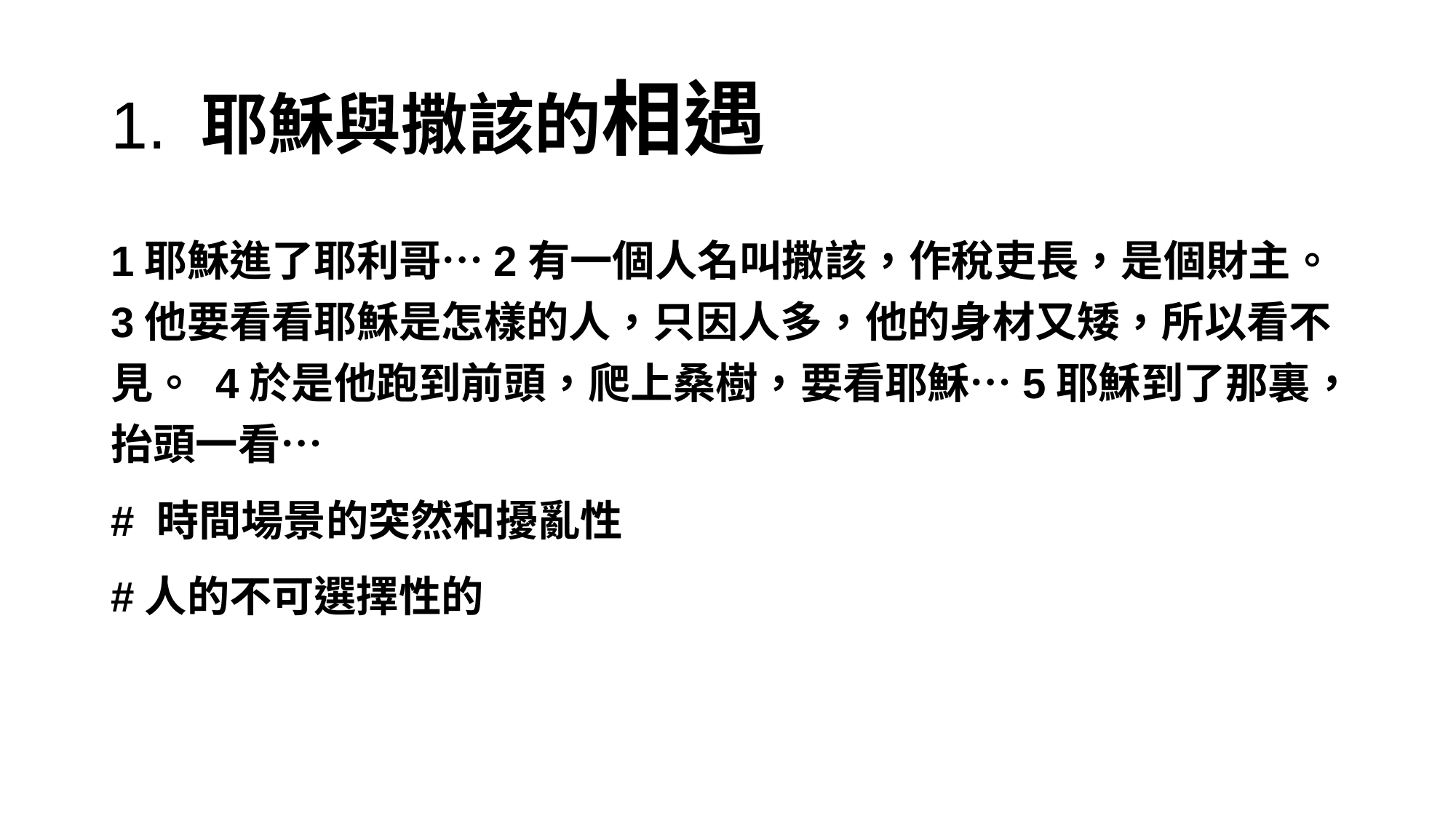

# 1. 耶穌與撒該的相遇
1耶穌進了耶利哥…2有一個人名叫撒該，作稅吏長，是個財主。3他要看看耶穌是怎樣的人，只因人多，他的身材又矮，所以看不見。 4於是他跑到前頭，爬上桑樹，要看耶穌…5耶穌到了那裏，抬頭一看…
# 時間場景的突然和擾亂性
#人的不可選擇性的